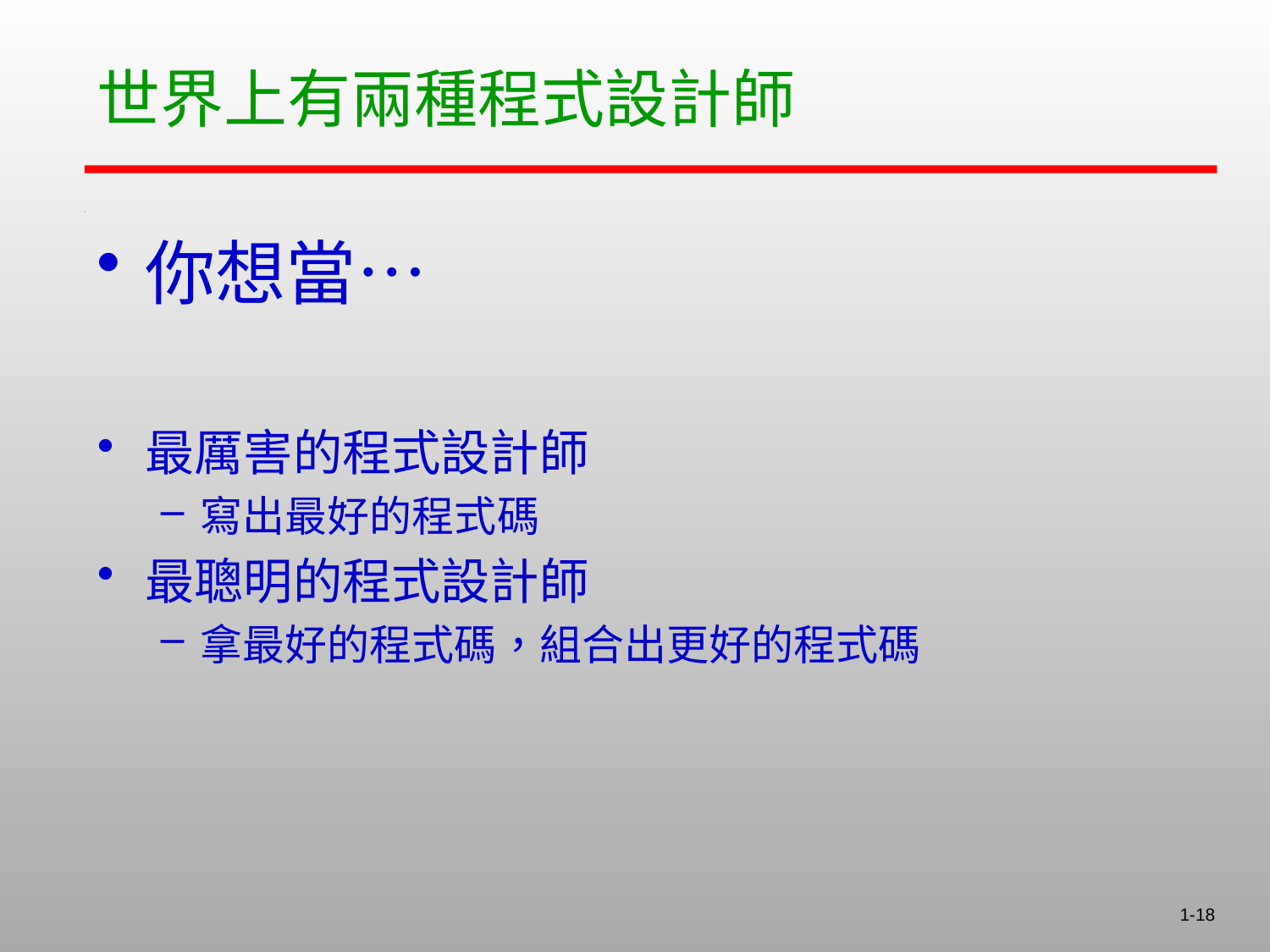

# 世界上有兩種程式設計師
你想當…

最厲害的程式設計師
寫出最好的程式碼
最聰明的程式設計師
拿最好的程式碼，組合出更好的程式碼
1-18